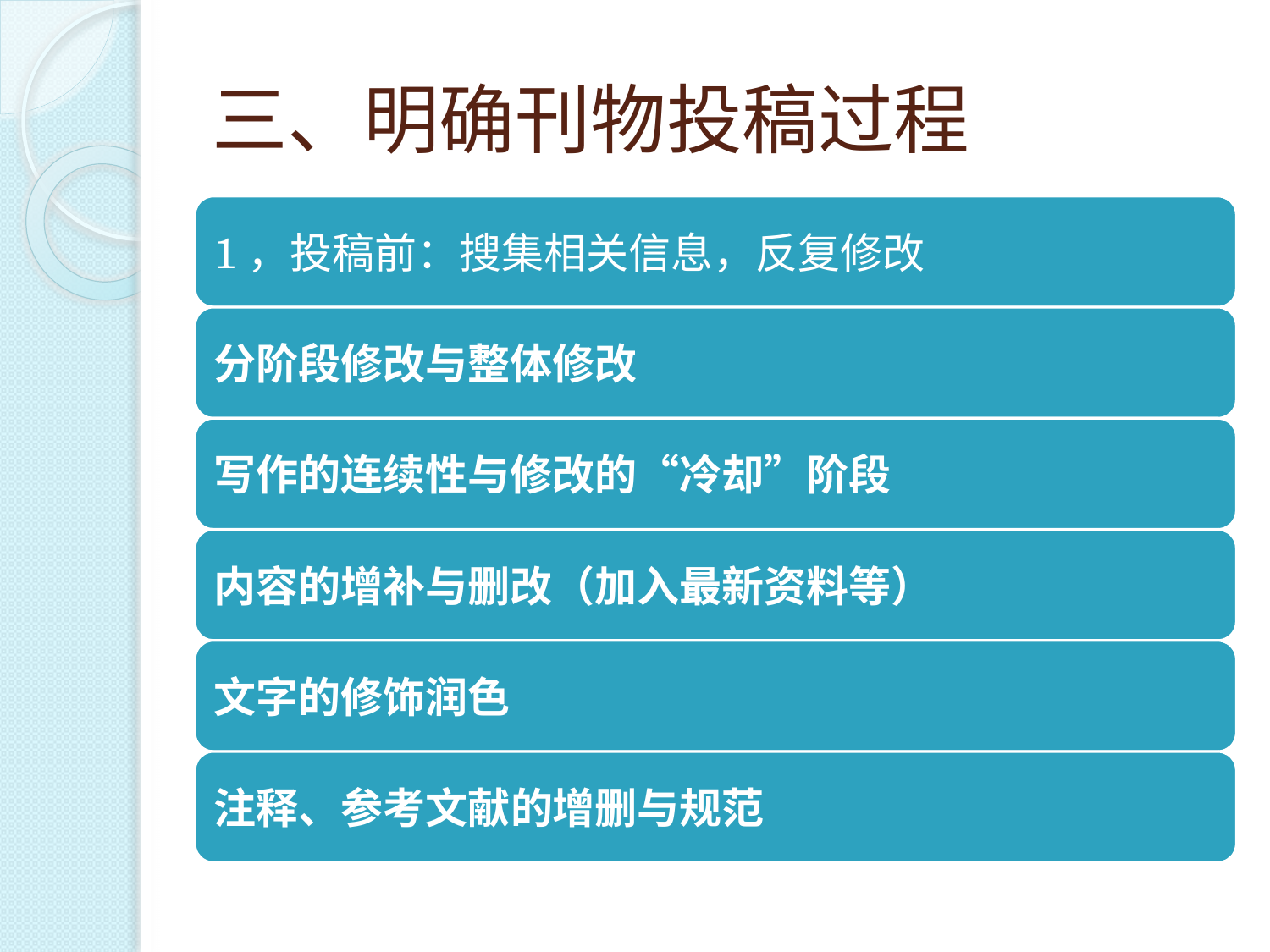

# 三、明确刊物投稿过程
1，投稿前：搜集相关信息，反复修改
分阶段修改与整体修改
写作的连续性与修改的“冷却”阶段
内容的增补与删改（加入最新资料等）
文字的修饰润色
注释、参考文献的增删与规范